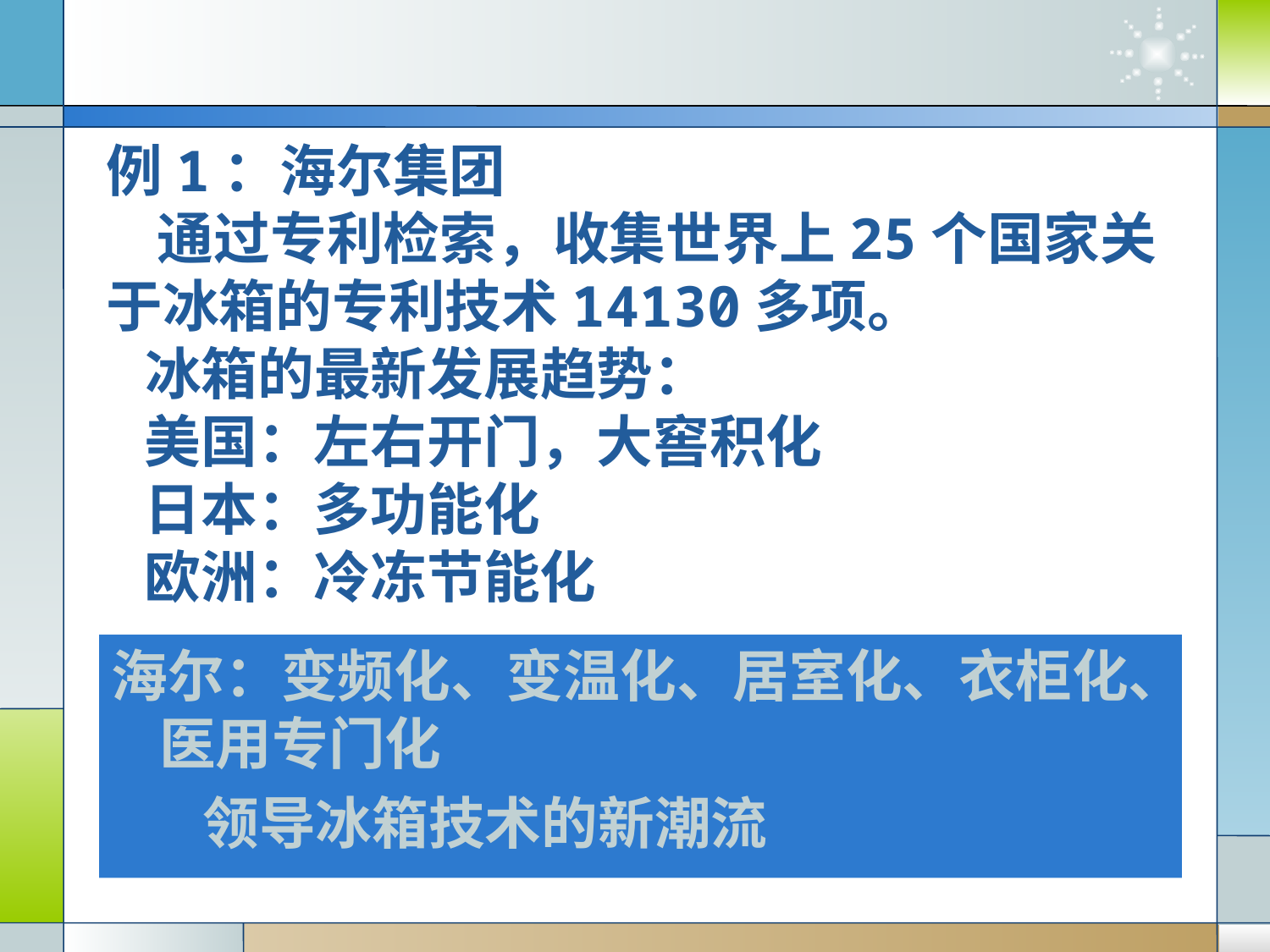

例1：海尔集团
    通过专利检索，收集世界上25个国家关于冰箱的专利技术14130多项。
   冰箱的最新发展趋势：
   美国：左右开门，大窖积化
   日本：多功能化
   欧洲：冷冻节能化
海尔：变频化、变温化、居室化、衣柜化、医用专门化
      领导冰箱技术的新潮流